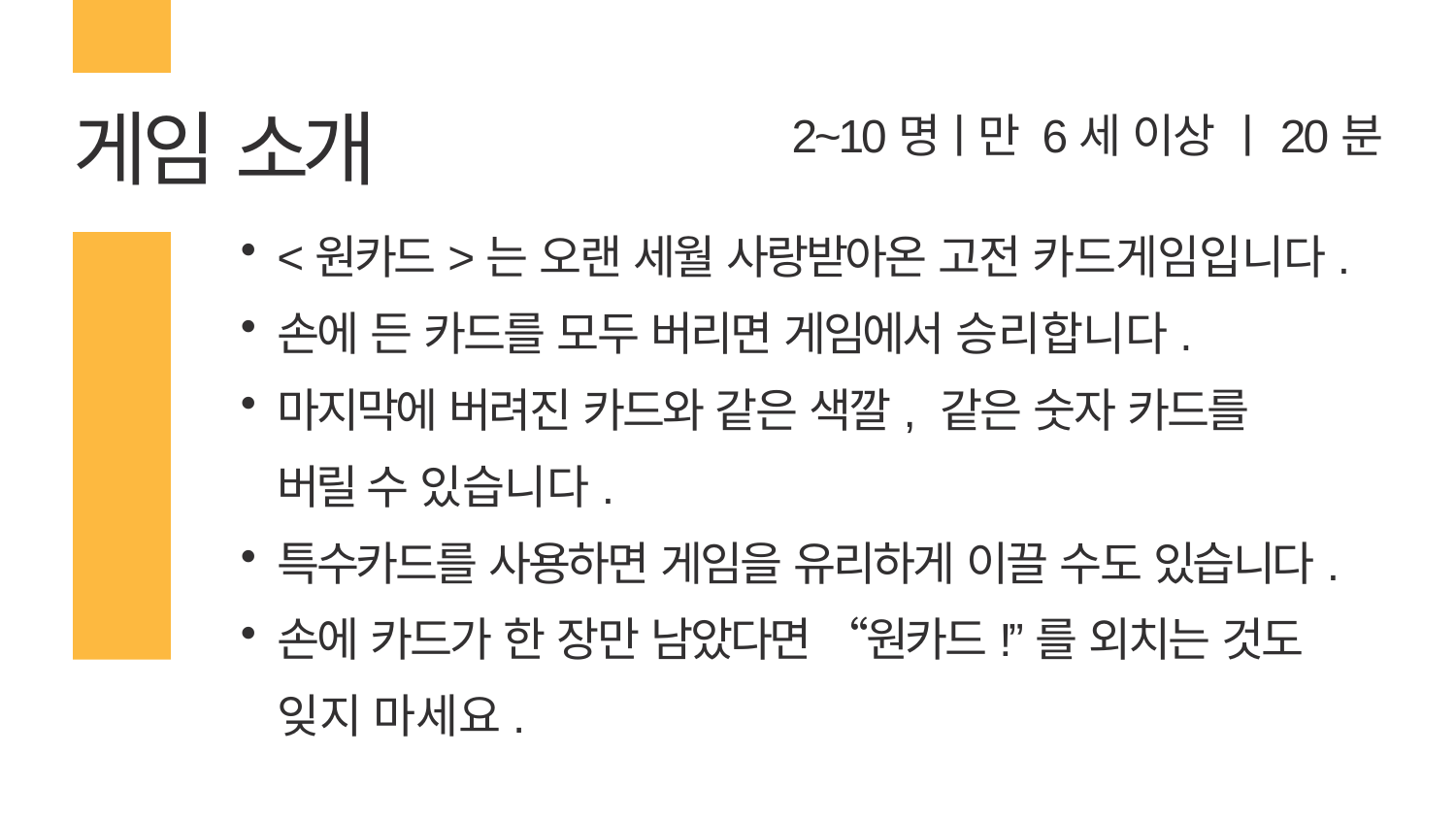

# 게임 소개
2~10명ㅣ만 6세 이상 ㅣ20분
<원카드>는 오랜 세월 사랑받아온 고전 카드게임입니다.
손에 든 카드를 모두 버리면 게임에서 승리합니다.
마지막에 버려진 카드와 같은 색깔, 같은 숫자 카드를
버릴 수 있습니다.
특수카드를 사용하면 게임을 유리하게 이끌 수도 있습니다.
손에 카드가 한 장만 남았다면 “원카드!”를 외치는 것도
잊지 마세요.